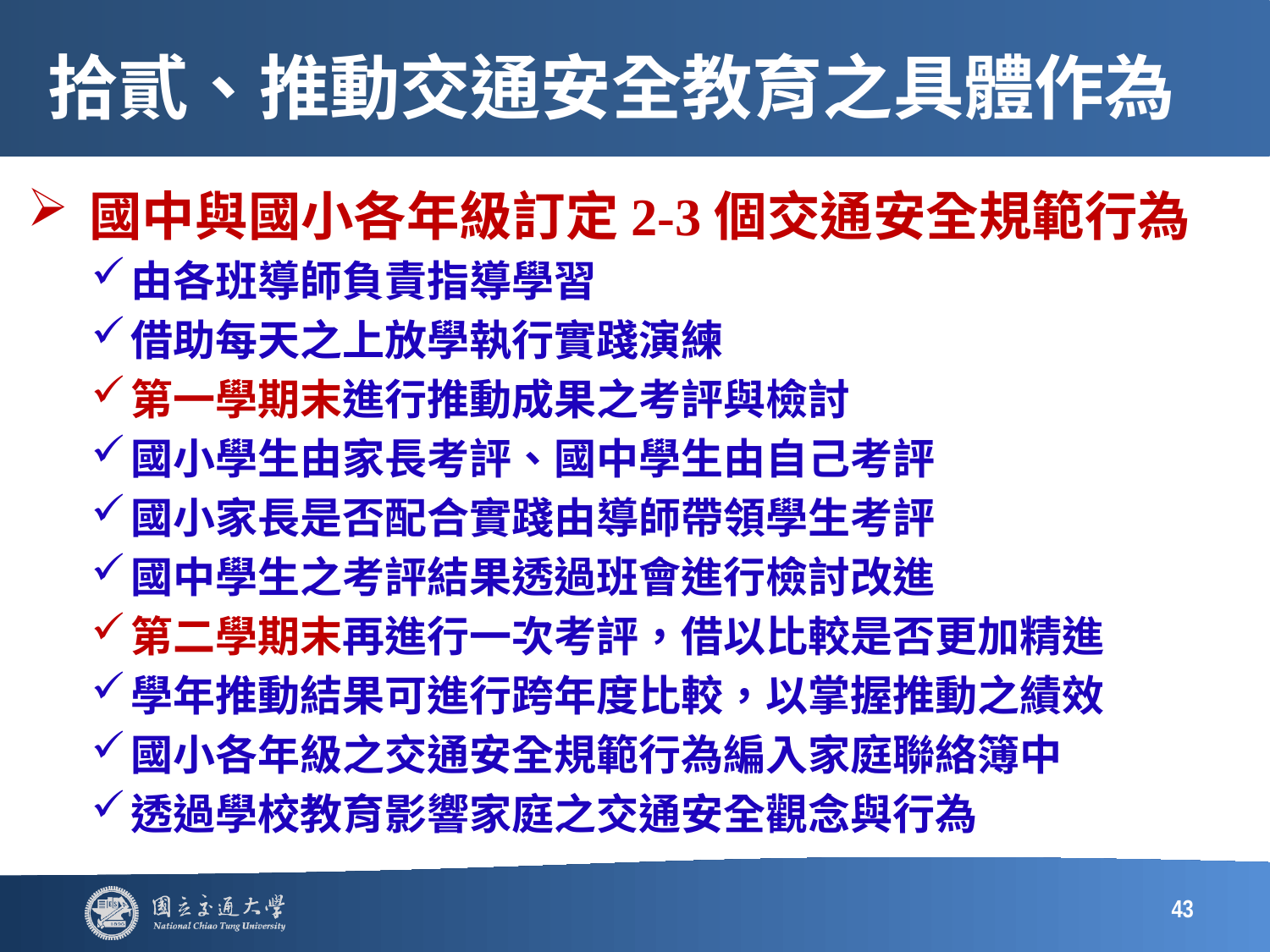

# 拾貳、推動交通安全教育之具體作為
國中與國小各年級訂定2-3個交通安全規範行為
由各班導師負責指導學習
借助每天之上放學執行實踐演練
第一學期末進行推動成果之考評與檢討
國小學生由家長考評、國中學生由自己考評
國小家長是否配合實踐由導師帶領學生考評
國中學生之考評結果透過班會進行檢討改進
第二學期末再進行一次考評，借以比較是否更加精進
學年推動結果可進行跨年度比較，以掌握推動之績效
國小各年級之交通安全規範行為編入家庭聯絡簿中
透過學校教育影響家庭之交通安全觀念與行為

43